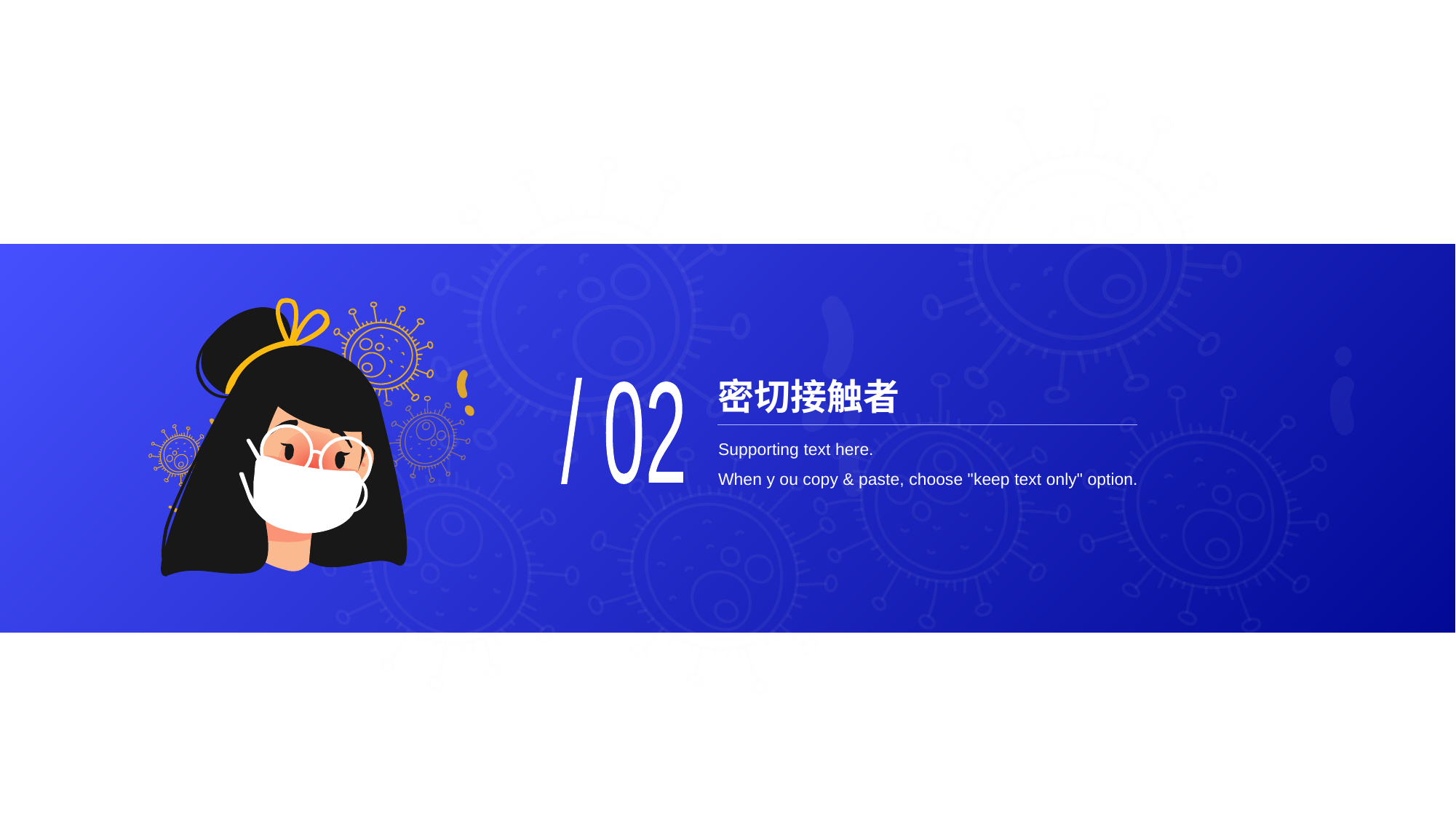

# 密切接触者
/ 02
Supporting text here.
When y ou copy & paste, choose "keep text only" option.